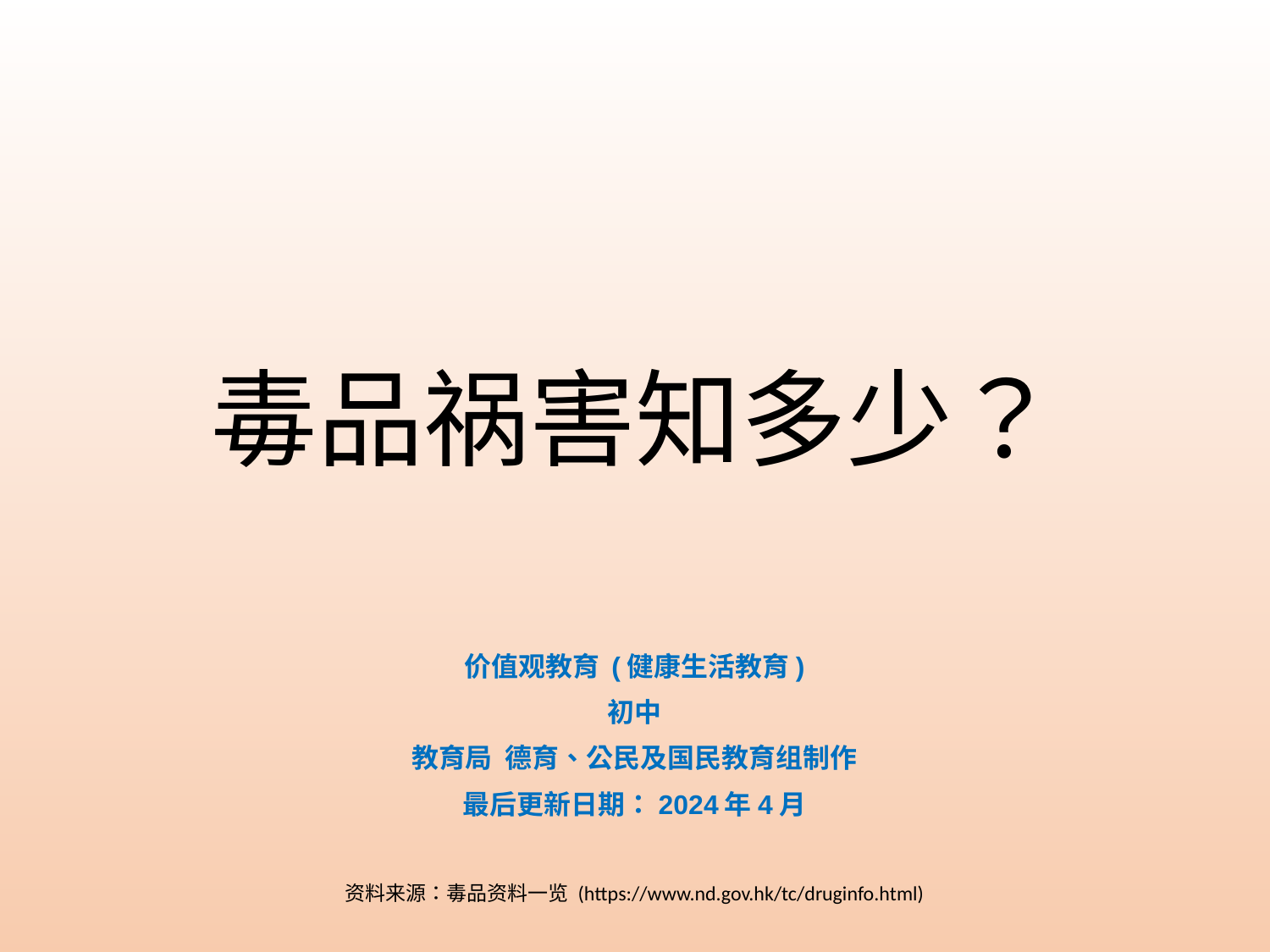

# 毒品祸害知多少？
价值观教育 (健康生活教育)
初中
教育局  德育、公民及国民教育组制作
最后更新日期：2024年4月

资料来源：毒品资料一览 (https://www.nd.gov.hk/tc/druginfo.html)